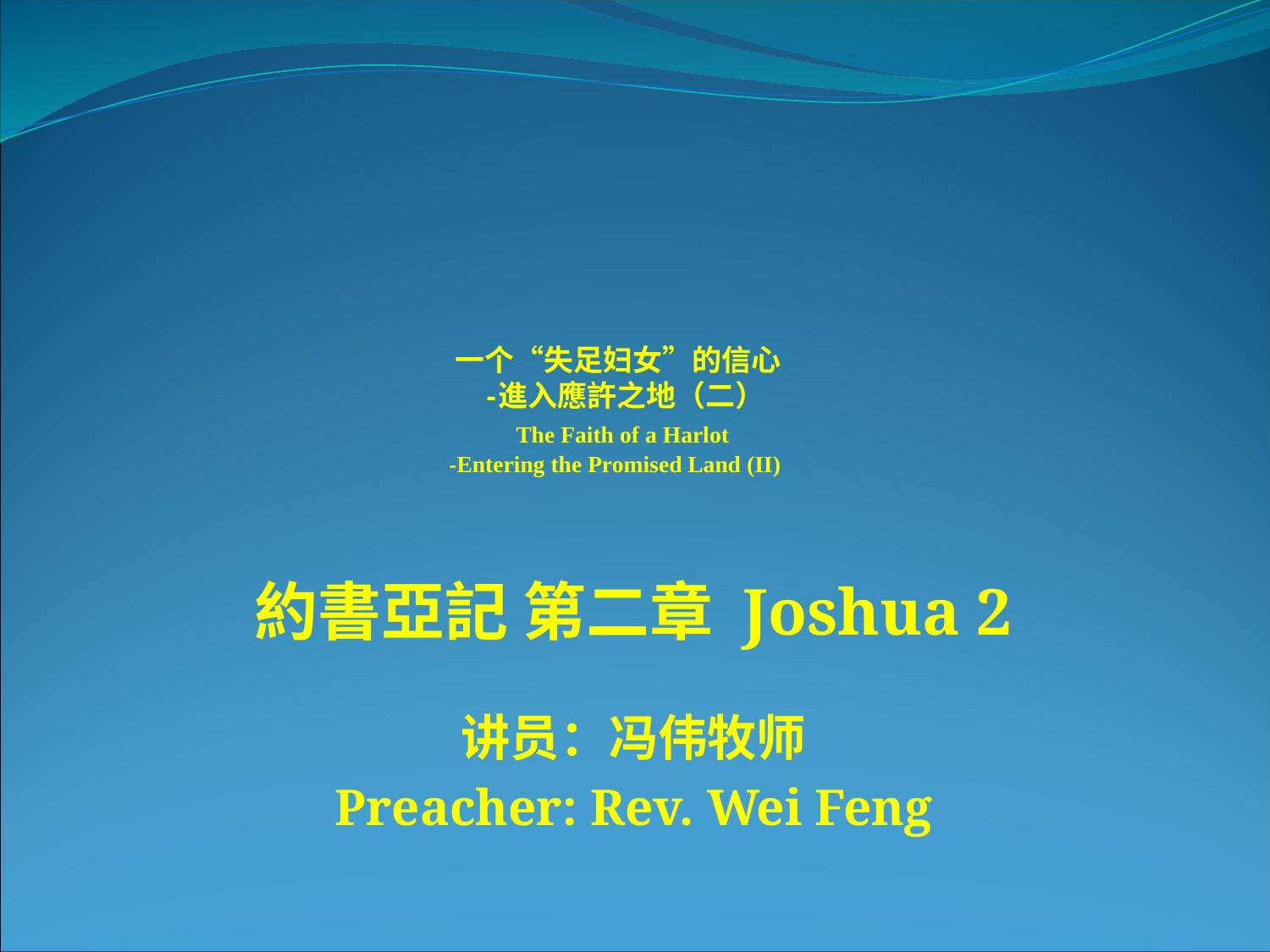

# 一个“失足妇女”的信心 -進入應許之地（二） The Faith of a Harlot -Entering the Promised Land (II)

約書亞記 第二章 Joshua 2

讲员：冯伟牧师
Preacher: Rev. Wei Feng